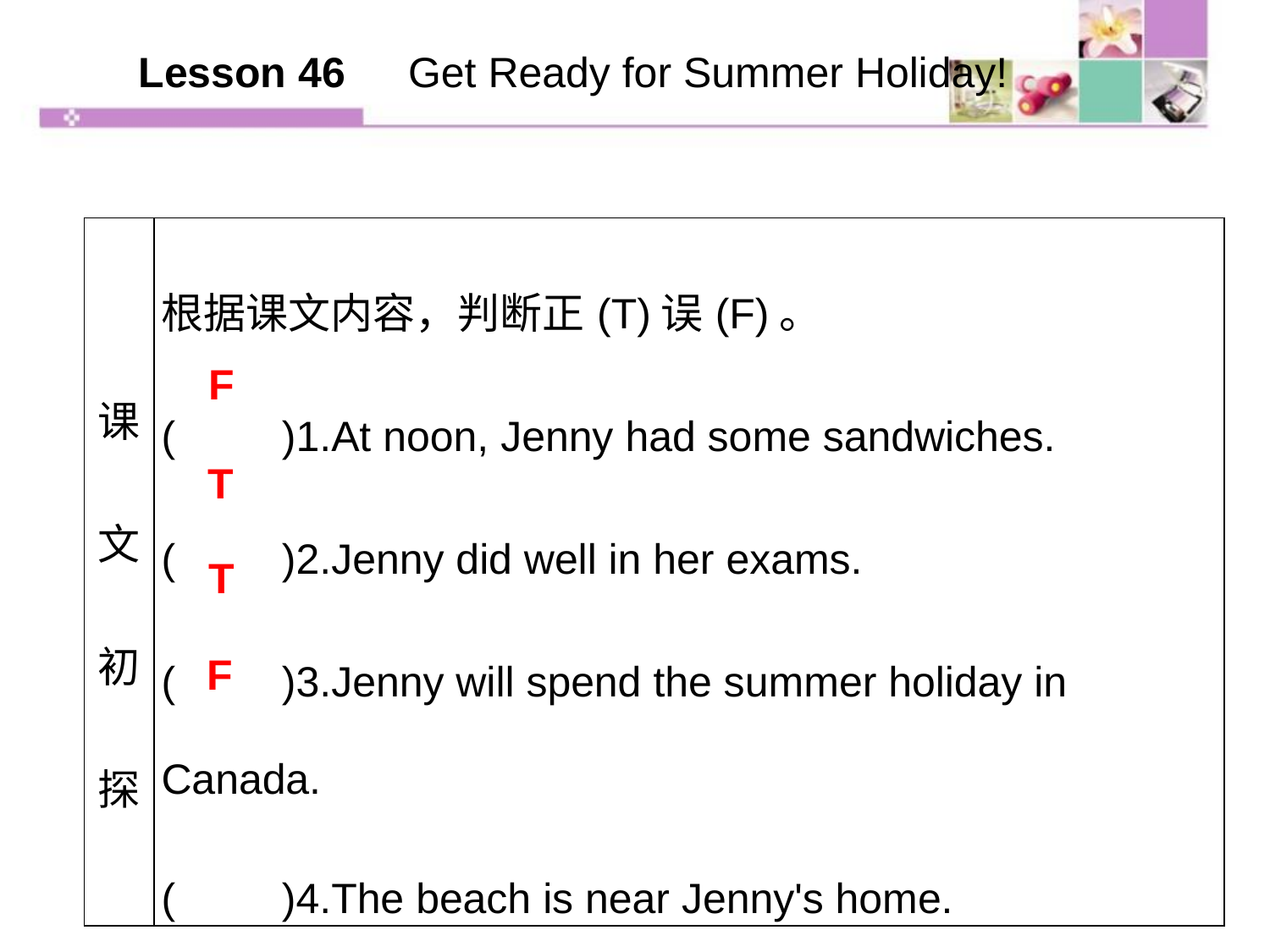

Lesson 46　Get Ready for Summer Holiday!
| 课文初探 | 根据课文内容，判断正(T)误(F)。 (　　)1.At noon, Jenny had some sandwiches. (　　)2.Jenny did well in her exams. (　　)3.Jenny will spend the summer holiday in Canada. (　　)4.The beach is near Jenny's home. |
| --- | --- |
F
T
T
F